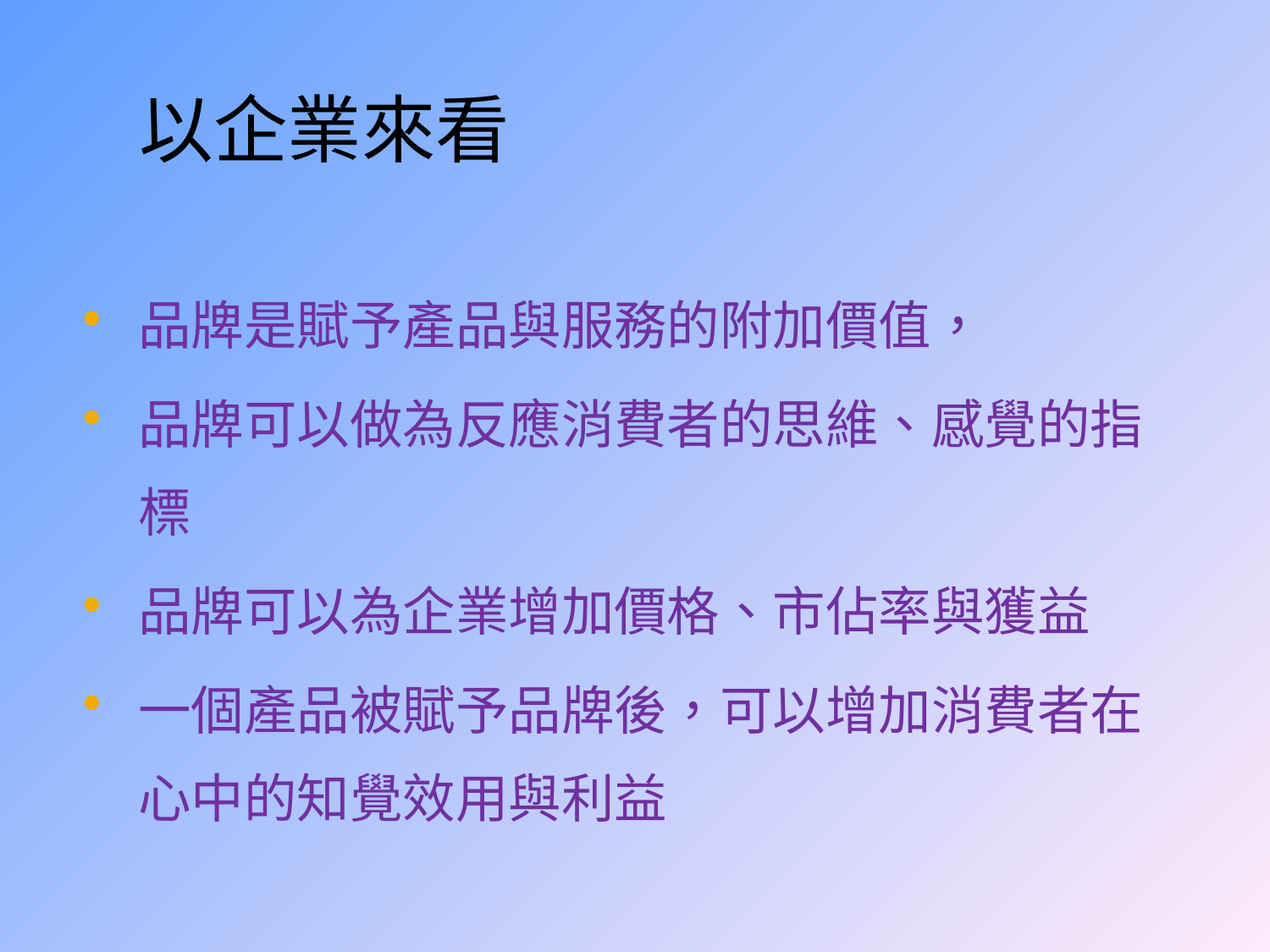

# 以企業來看
品牌是賦予產品與服務的附加價值，
品牌可以做為反應消費者的思維、感覺的指標
品牌可以為企業增加價格、市佔率與獲益
一個產品被賦予品牌後，可以增加消費者在心中的知覺效用與利益